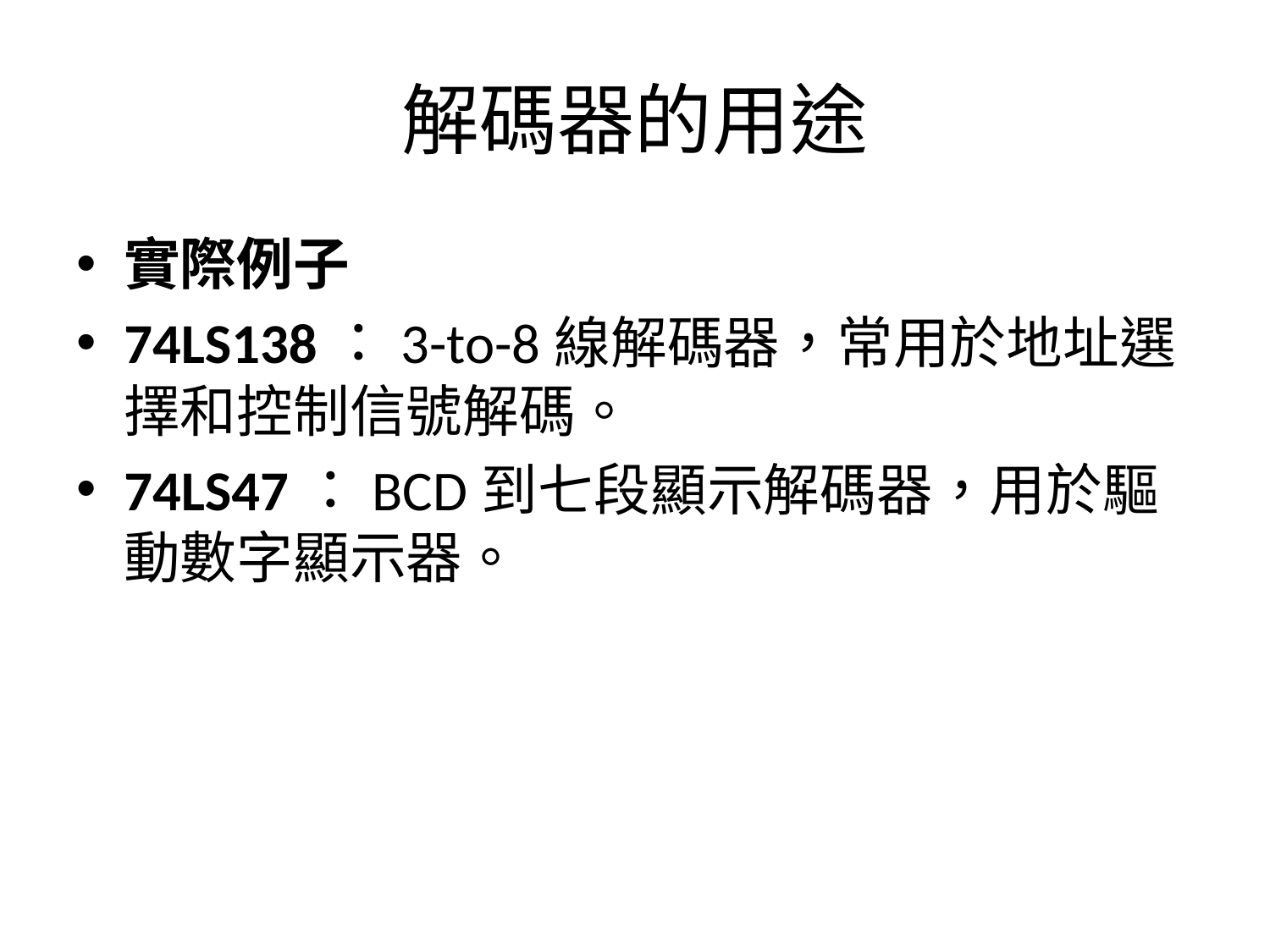

# 解碼器的用途
實際例子
74LS138：3-to-8線解碼器，常用於地址選擇和控制信號解碼。
74LS47：BCD到七段顯示解碼器，用於驅動數字顯示器。